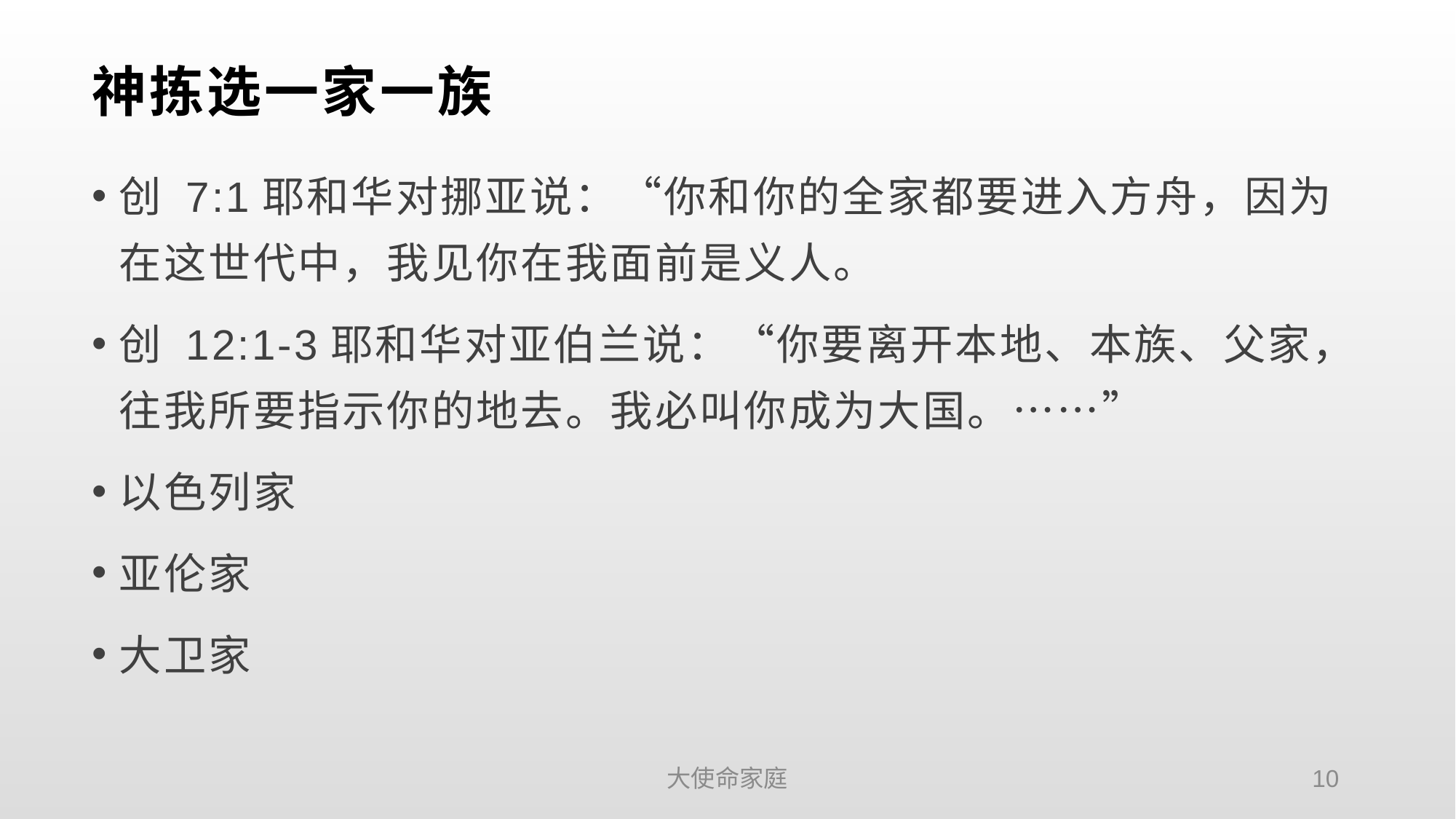

# 神拣选一家一族
创 7:1耶和华对挪亚说：“你和你的全家都要进入方舟，因为在这世代中，我见你在我面前是义人。
创 12:1-3耶和华对亚伯兰说：“你要离开本地、本族、父家，往我所要指示你的地去。我必叫你成为大国。……”
以色列家
亚伦家
大卫家
大使命家庭
10